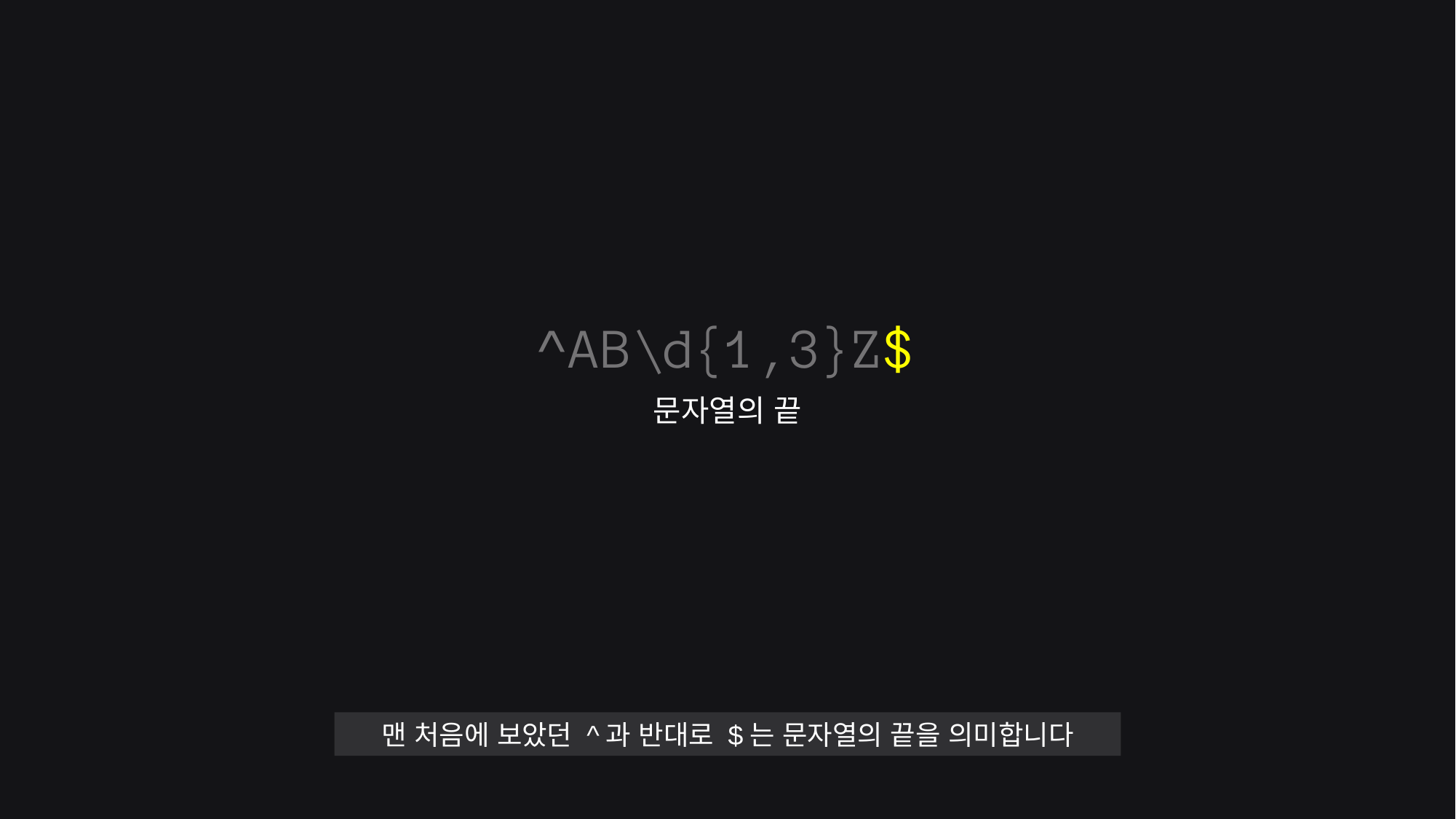

문자열의 끝
^AB\d{1,3}Z$
맨 처음에 보았던 ^과 반대로 $는 문자열의 끝을 의미합니다